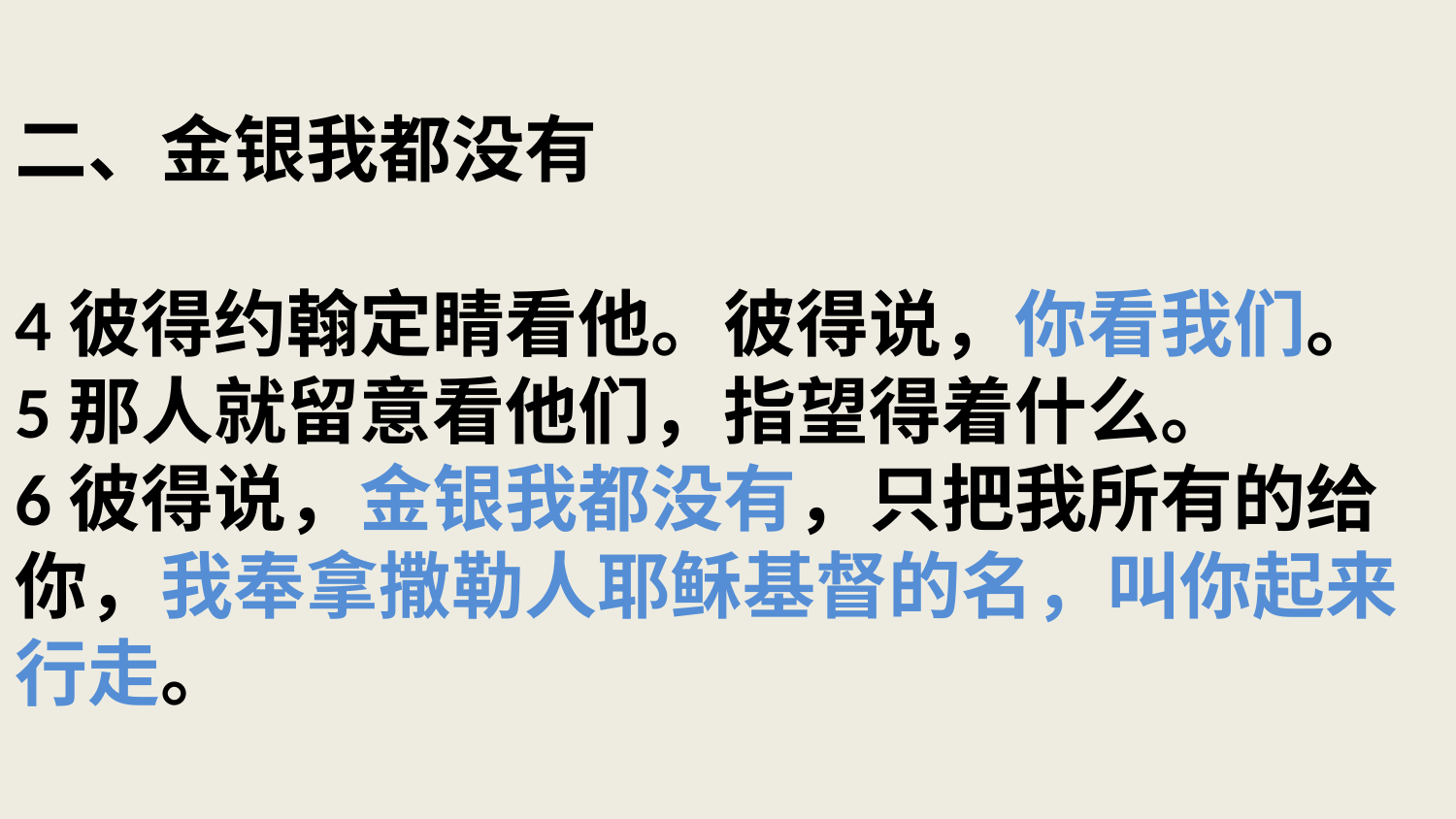

# 二、金银我都没有 4彼得约翰定睛看他。彼得说，你看我们。 5那人就留意看他们，指望得着什么。 6彼得说，金银我都没有，只把我所有的给你，我奉拿撒勒人耶稣基督的名，叫你起来行走。